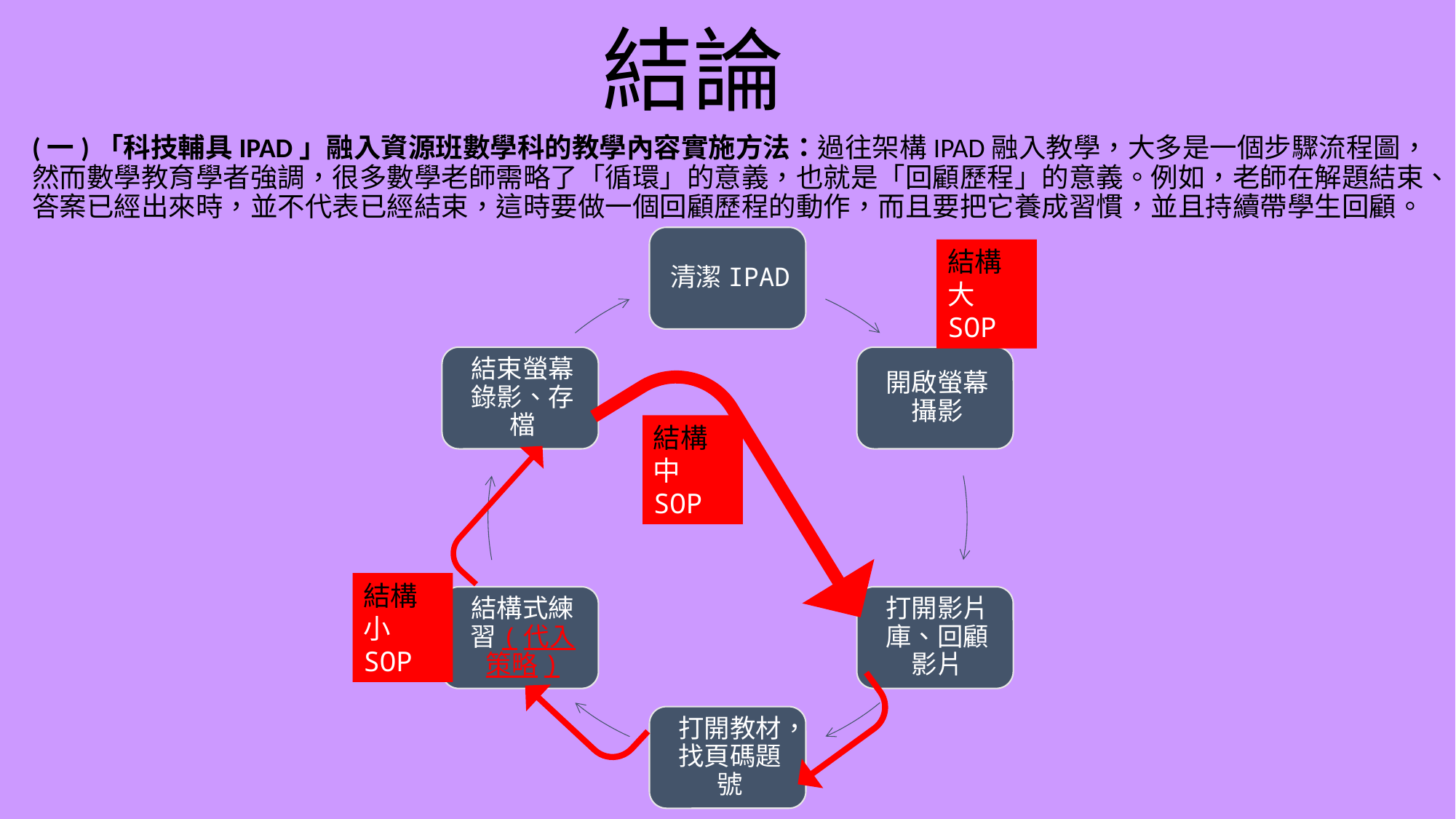

# 結論
(一)「科技輔具IPAD」融入資源班數學科的教學內容實施方法：過往架構IPAD融入教學，大多是一個步驟流程圖，然而數學教育學者強調，很多數學老師需略了「循環」的意義，也就是「回顧歷程」的意義。例如，老師在解題結束、答案已經出來時，並不代表已經結束，這時要做一個回顧歷程的動作，而且要把它養成習慣，並且持續帶學生回顧。

清潔IPAD
開啟螢幕攝影
打開影片庫、回顧影片
打開教材，找頁碼題號
結構式練習(代入策略)
結束螢幕錄影、存檔
結構
大SOP
結構
中SOP

結構
小SOP